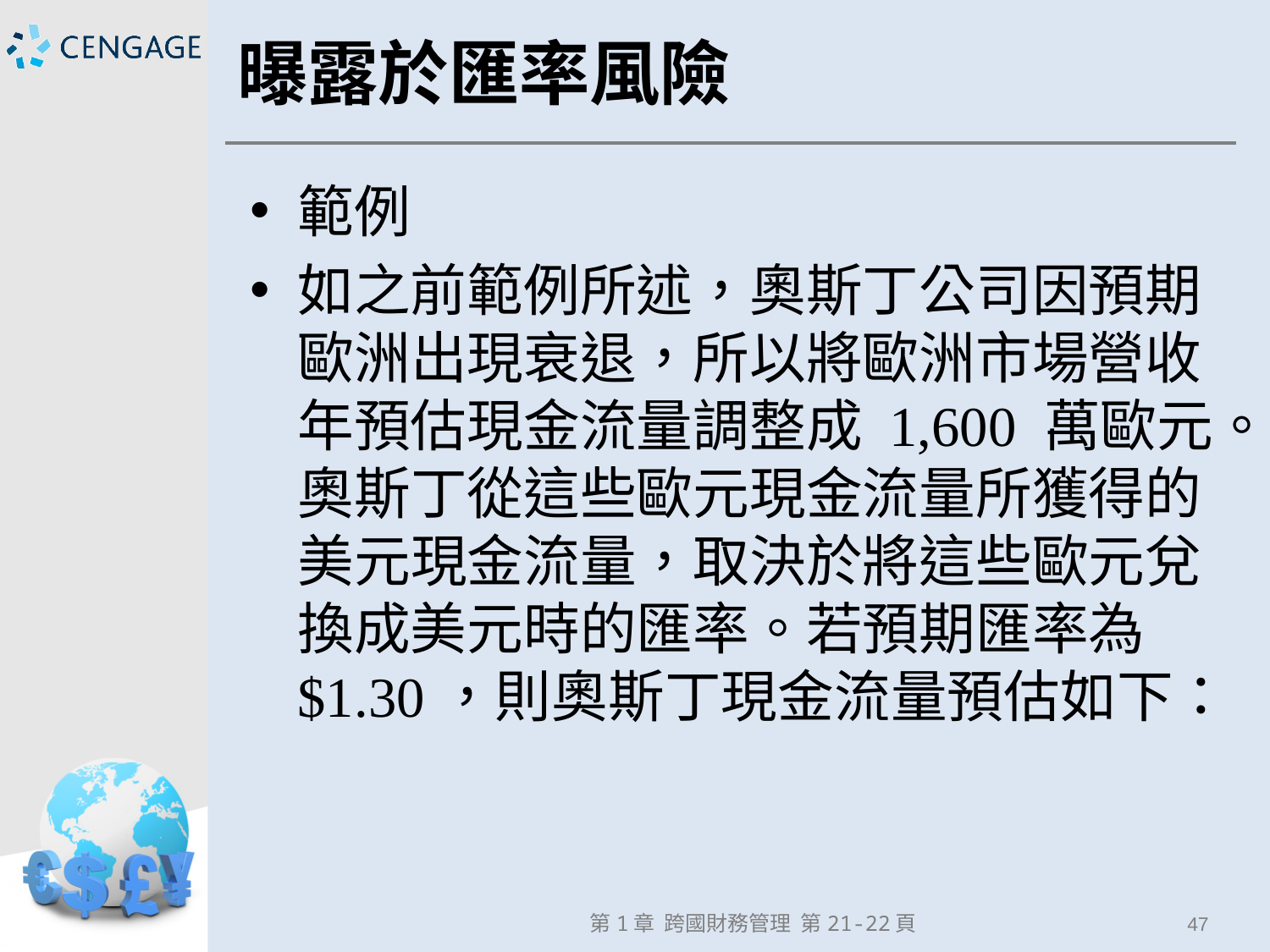

# 曝露於匯率風險
範例
如之前範例所述，奧斯丁公司因預期歐洲出現衰退，所以將歐洲市場營收年預估現金流量調整成 1,600 萬歐元。奧斯丁從這些歐元現金流量所獲得的美元現金流量，取決於將這些歐元兌換成美元時的匯率。若預期匯率為 $1.30，則奧斯丁現金流量預估如下：

第1章  跨國財務管理  第21-22頁
47